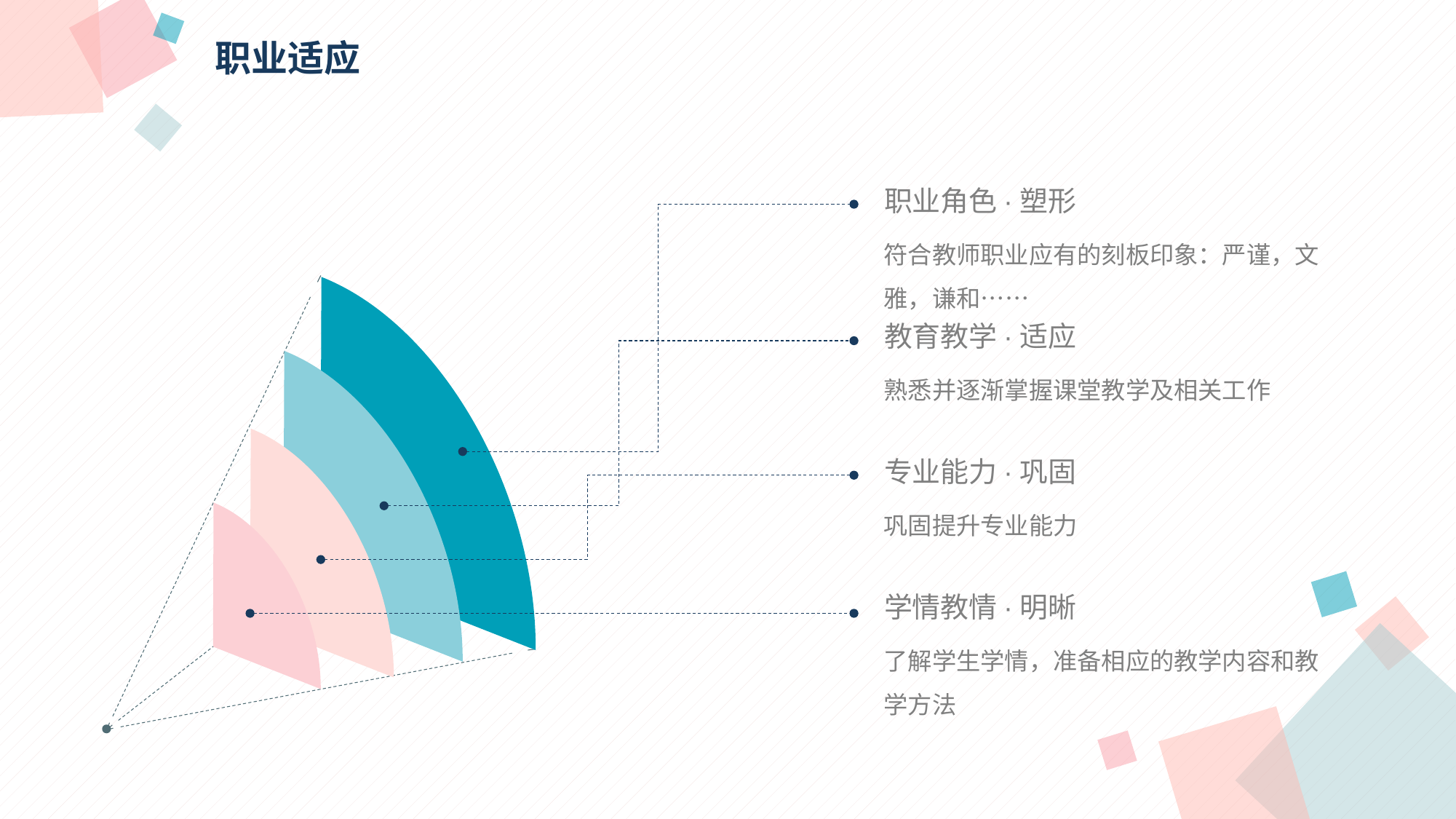

职业适应
职业角色·塑形
符合教师职业应有的刻板印象：严谨，文雅，谦和……

教育教学·适应
熟悉并逐渐掌握课堂教学及相关工作
专业能力·巩固
巩固提升专业能力
学情教情·明晰
了解学生学情，准备相应的教学内容和教学方法